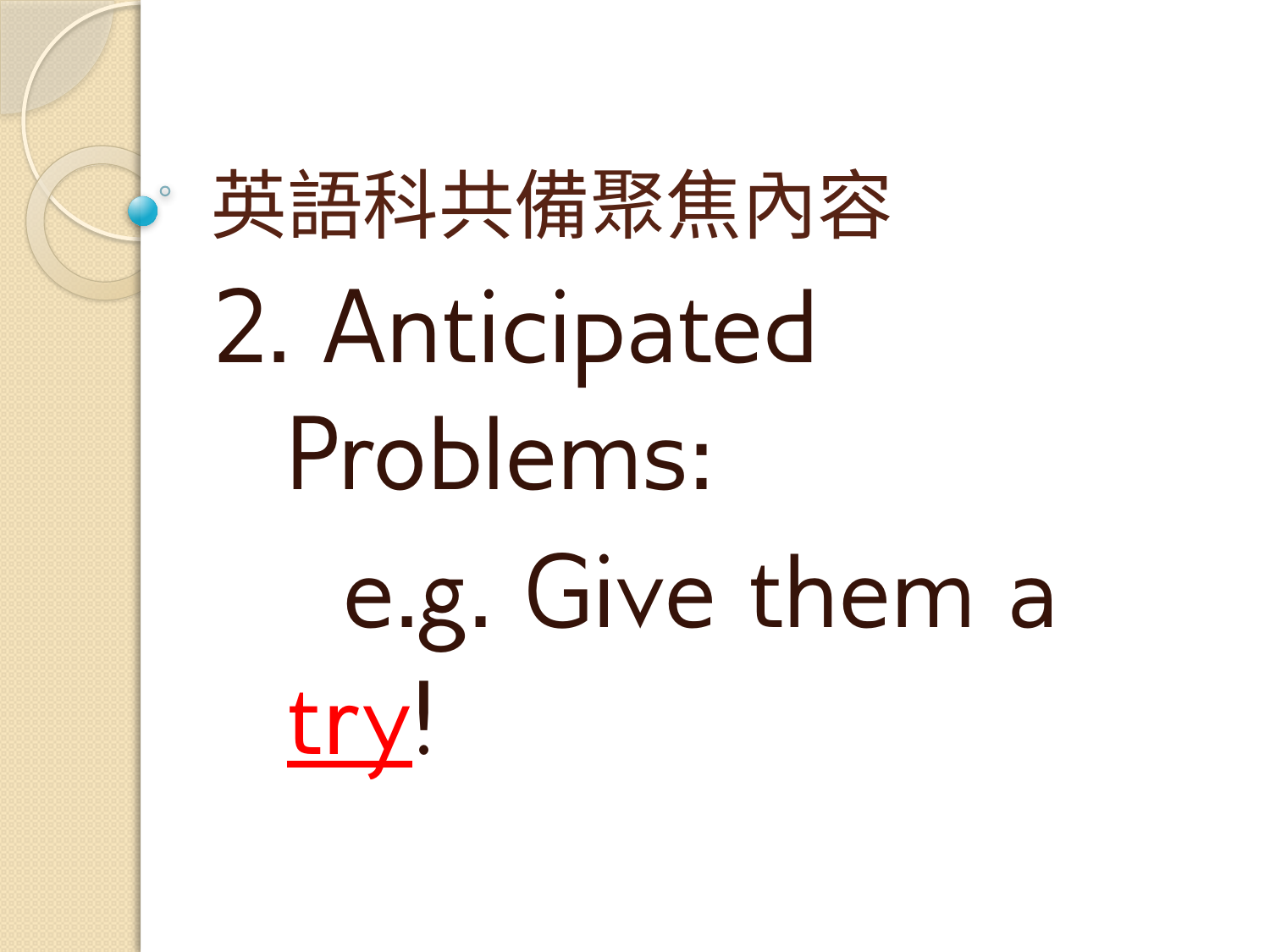

# 英語科共備聚焦內容
2. Anticipated Problems:
    e.g. Give them a try!